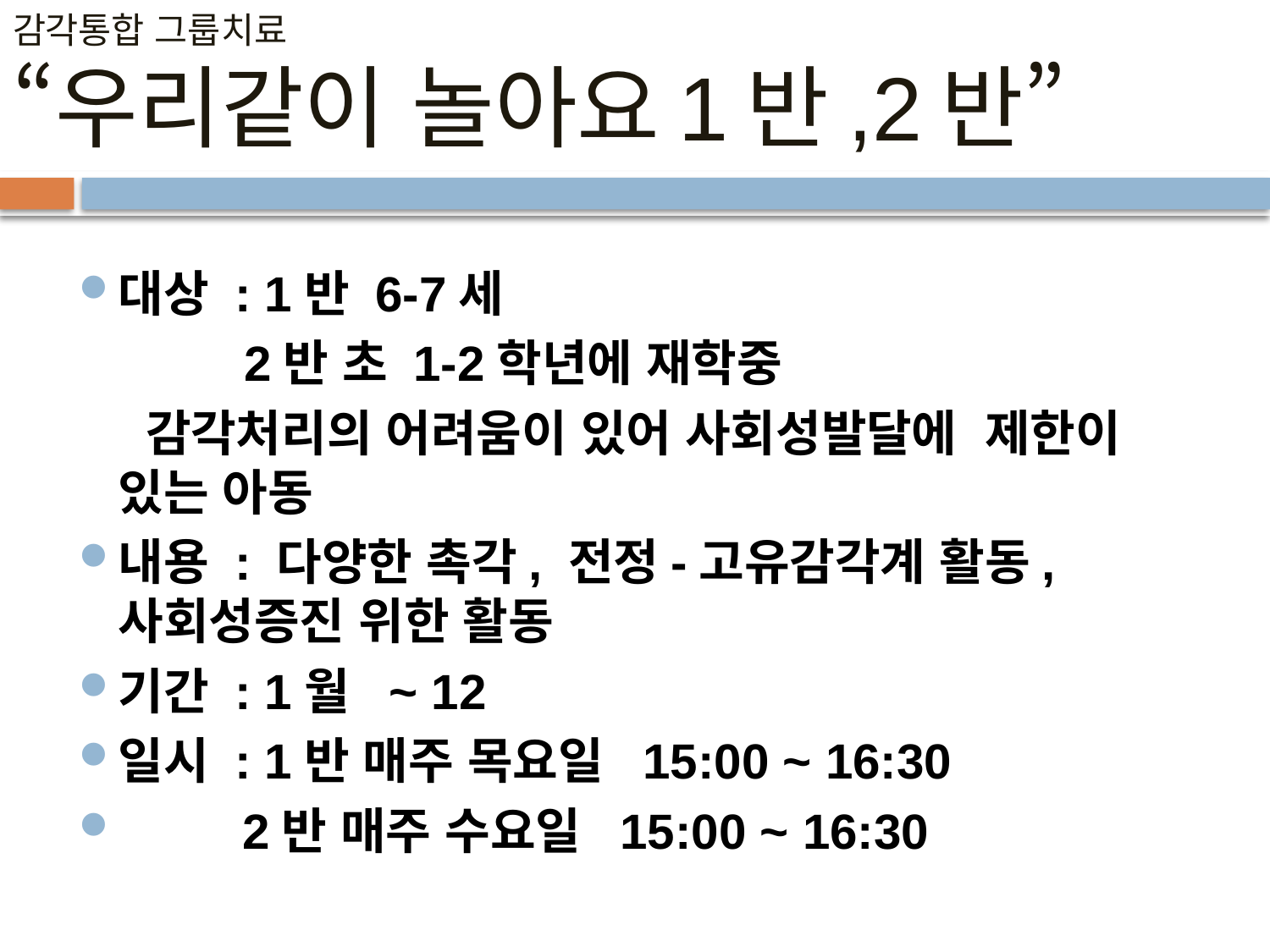

감각통합 그룹치료
“우리같이 놀아요1반,2반”
대상 : 1반 6-7세
            2반 초 1-2학년에 재학중
    감각처리의 어려움이 있어 사회성발달에  제한이 있는 아동
내용 : 다양한 촉각, 전정-고유감각계 활동, 사회성증진 위한 활동
기간 : 1월  ~ 12
일시 : 1반 매주 목요일  15:00 ~ 16:30
         2반 매주 수요일  15:00 ~ 16:30